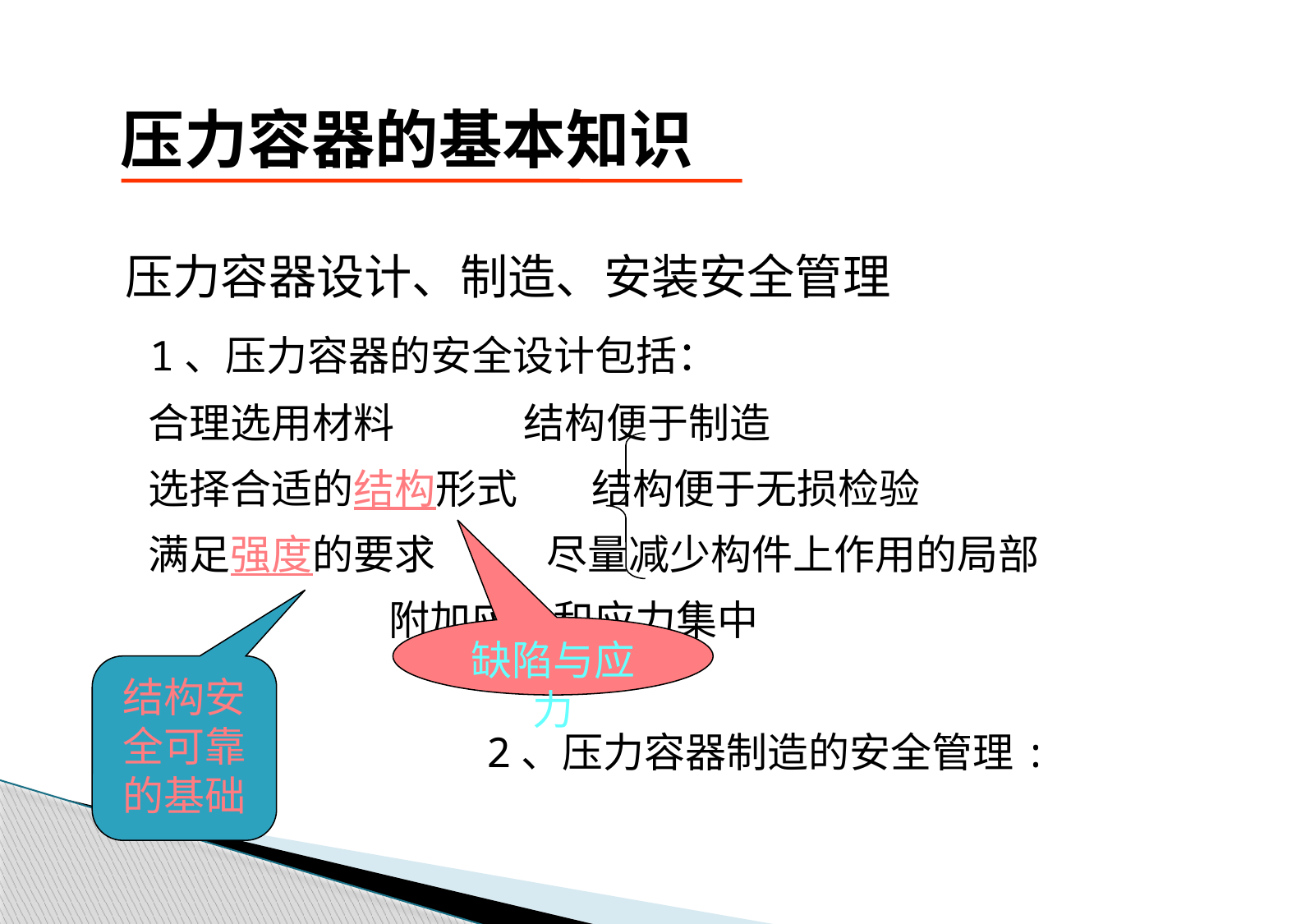

# 压力容器的基本知识

  压力容器设计、制造、安装安全管理
  1、压力容器的安全设计包括：
     合理选用材料              结构便于制造
     选择合适的结构形式        结构便于无损检验
     满足强度的要求            尽量减少构件上作用的局部
                               附加应力和应力集中

                2、压力容器制造的安全管理:

缺陷与应力
结构安全可靠的基础